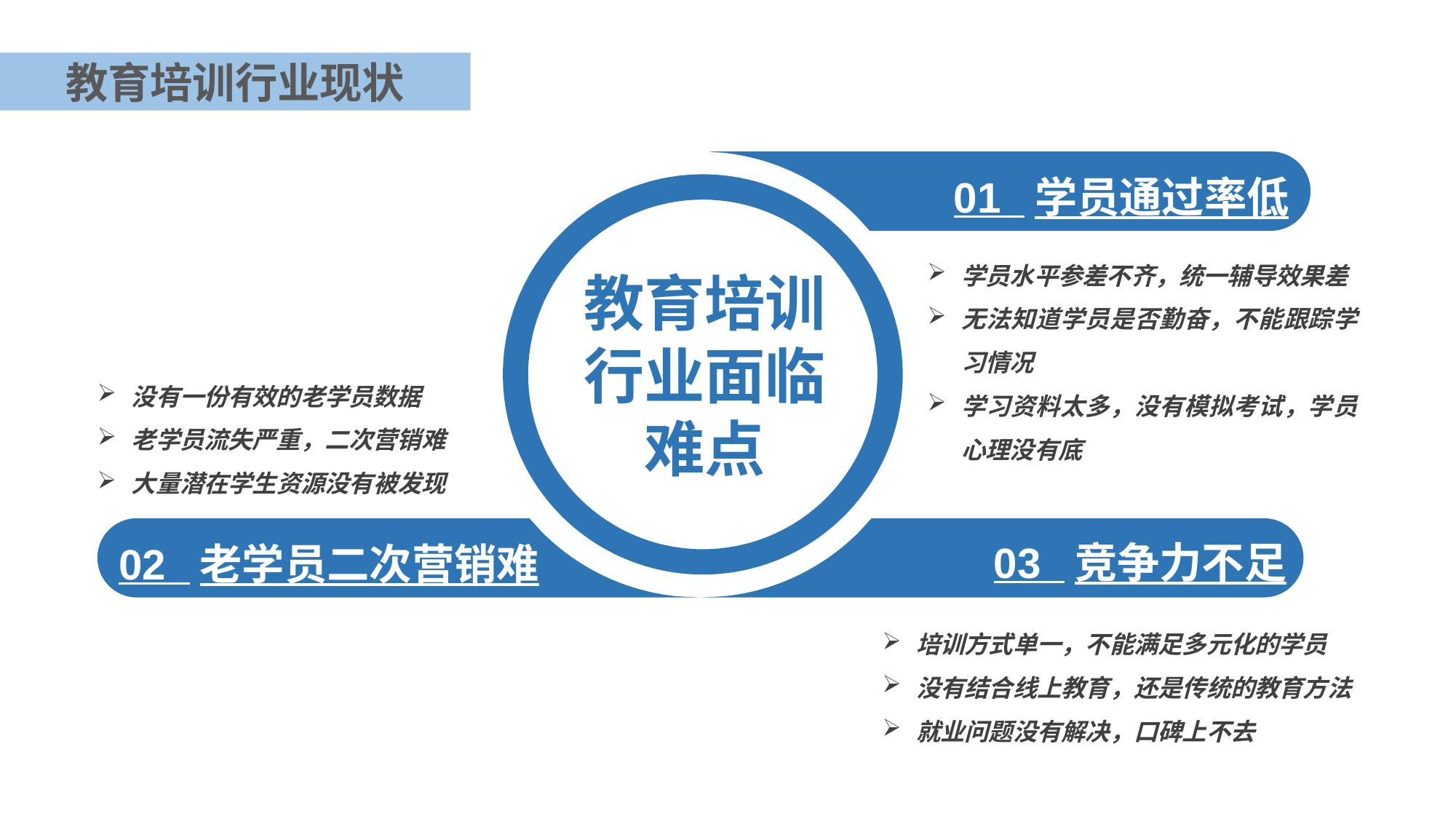

教育培训行业现状
没有一份有效的老学员数据
老学员流失严重，二次营销难
大量潜在学生资源没有被发现
01  学员通过率低
教育培训
行业面临难点
学员水平参差不齐，统一辅导效果差
无法知道学员是否勤奋，不能跟踪学习情况
学习资料太多，没有模拟考试，学员心理没有底

02  老学员二次营销难

03  竞争力不足
培训方式单一，不能满足多元化的学员
没有结合线上教育，还是传统的教育方法
就业问题没有解决，口碑上不去